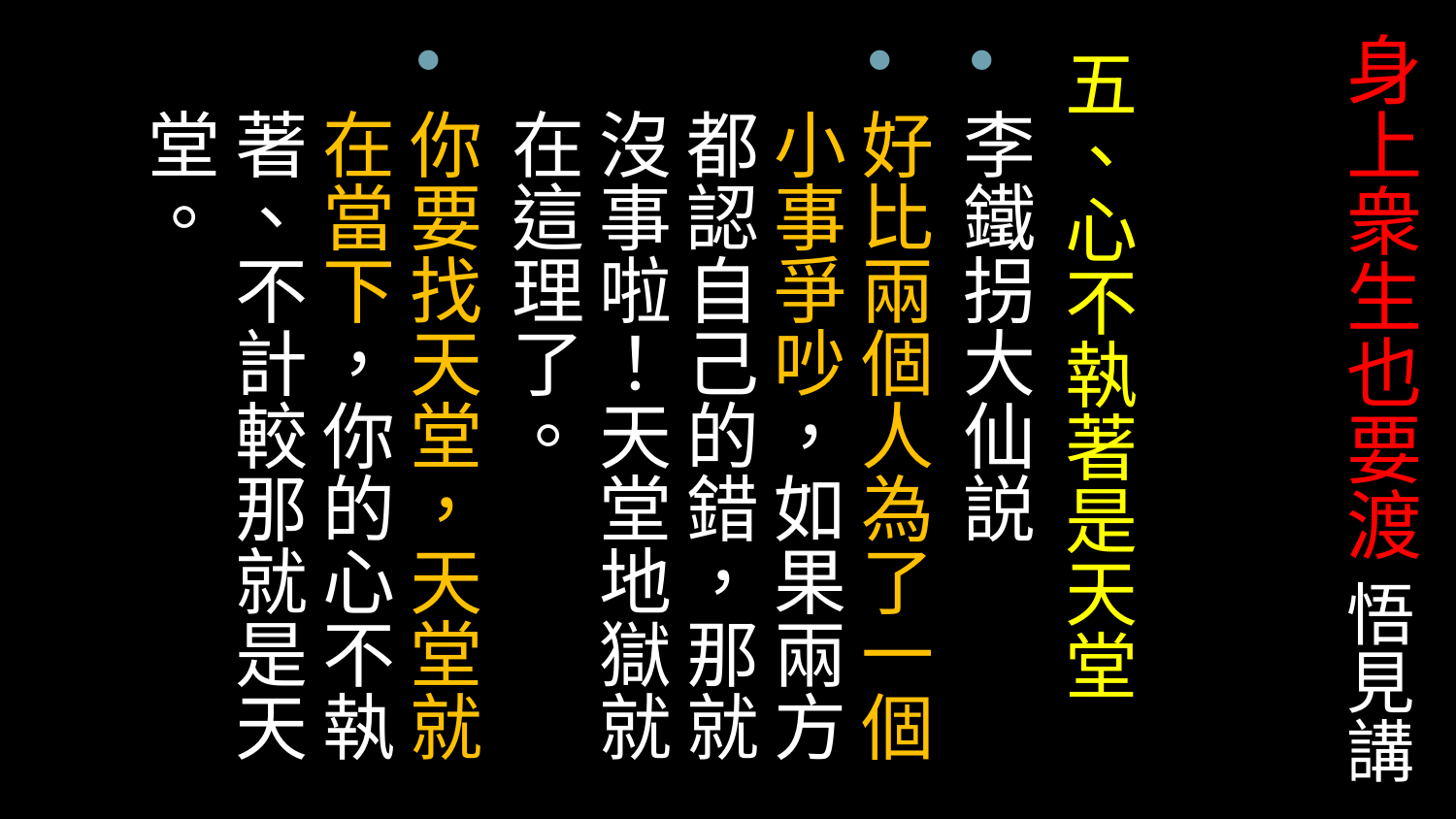

# 身上衆生也要渡 悟見講
五、心不執著是天堂
李鐵拐大仙説
好比兩個人為了一個小事爭吵，如果兩方都認自己的錯，那就沒事啦！天堂地獄就在這理了。
你要找天堂，天堂就在當下，你的心不執著、不計較那就是天堂。